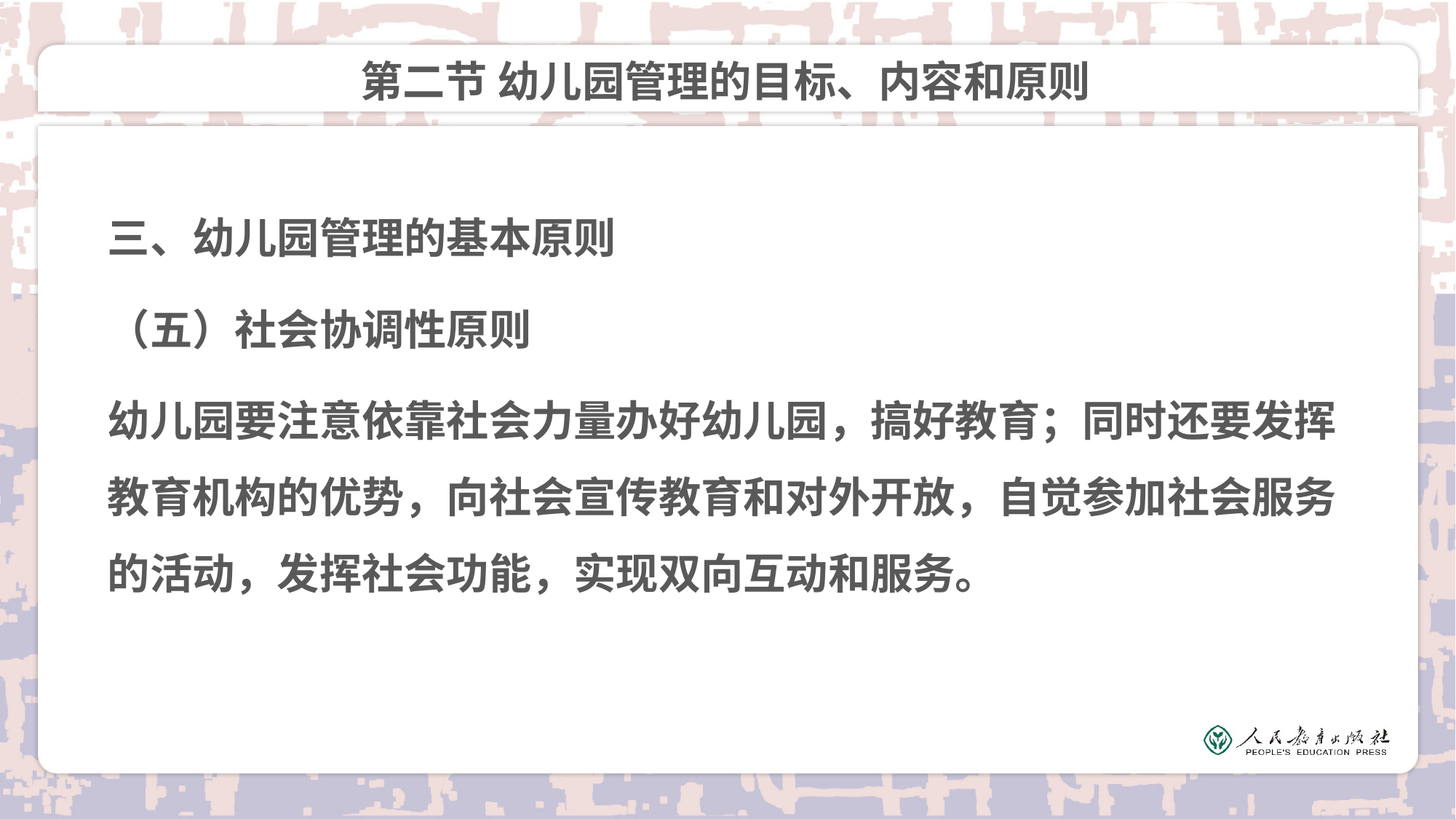

# 第二节 幼儿园管理的目标、内容和原则
三、幼儿园管理的基本原则
（五）社会协调性原则
幼儿园要注意依靠社会力量办好幼儿园，搞好教育；同时还要发挥教育机构的优势，向社会宣传教育和对外开放，自觉参加社会服务的活动，发挥社会功能，实现双向互动和服务。